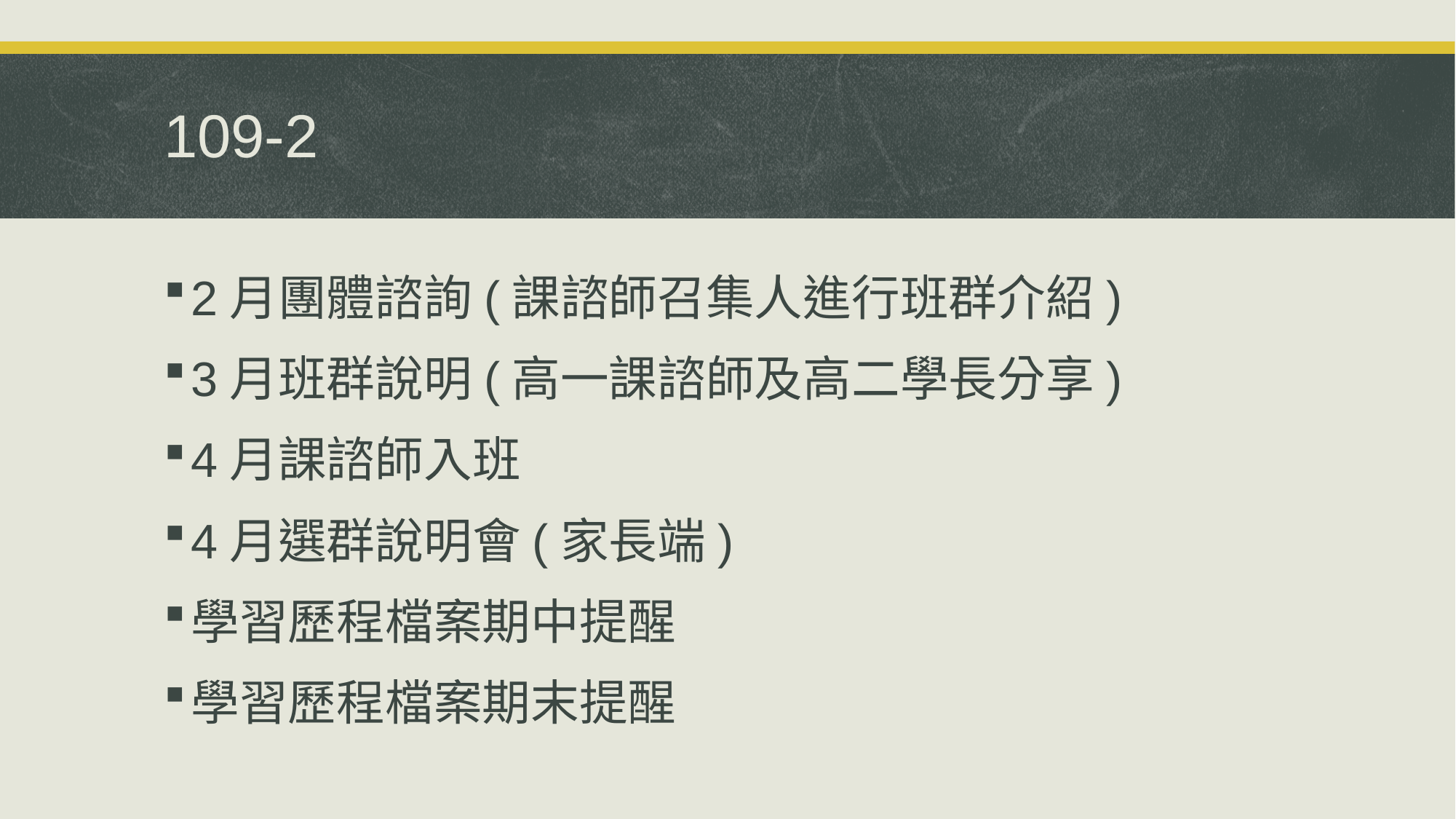

# 109-2
2月團體諮詢(課諮師召集人進行班群介紹)
3月班群說明(高一課諮師及高二學長分享)
4月課諮師入班
4月選群說明會(家長端)
學習歷程檔案期中提醒
學習歷程檔案期末提醒